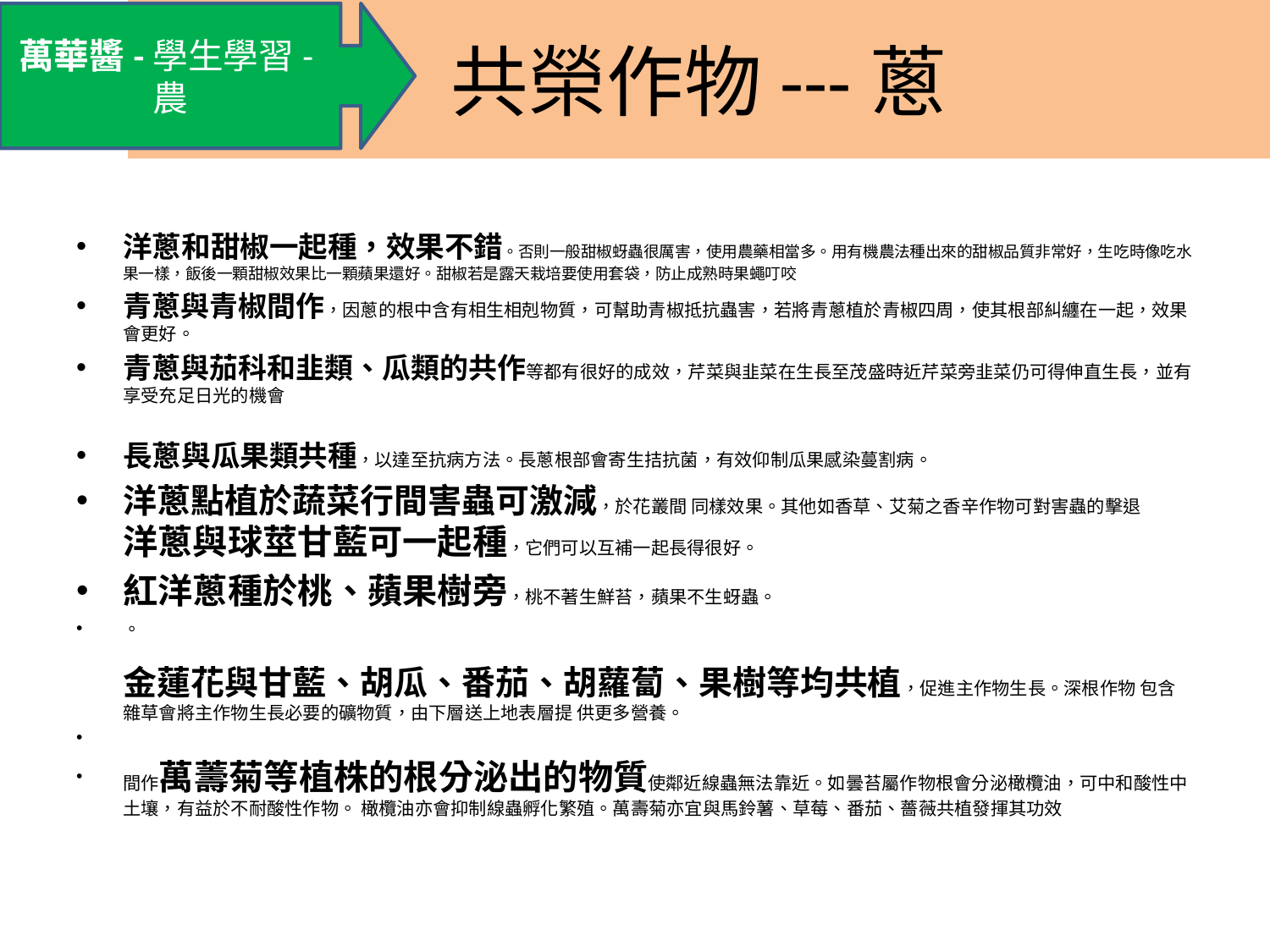

共榮作物---蔥
萬華醬-學生學習-農
洋蔥和甜椒一起種，效果不錯。否則一般甜椒蚜蟲很厲害，使用農藥相當多。用有機農法種出來的甜椒品質非常好，生吃時像吃水果一樣，飯後一顆甜椒效果比一顆蘋果還好。甜椒若是露天栽培要使用套袋，防止成熟時果蠅叮咬
青蔥與青椒間作，因蔥的根中含有相生相剋物質，可幫助青椒抵抗蟲害，若將青蔥植於青椒四周，使其根部糾纏在一起，效果會更好。
青蔥與茄科和韭類、瓜類的共作等都有很好的成效，芹菜與韭菜在生長至茂盛時近芹菜旁韭菜仍可得伸直生長，並有享受充足日光的機會

長蔥與瓜果類共種，以達至抗病方法。長蔥根部會寄生拮抗菌，有效仰制瓜果感染蔓割病。
洋蔥點植於蔬菜行間害蟲可激減，於花叢間 同樣效果。其他如香草、艾菊之香辛作物可對害蟲的擊退
洋蔥與球莖甘藍可一起種，它們可以互補一起長得很好。
紅洋蔥種於桃、蘋果樹旁，桃不著生鮮苔，蘋果不生蚜蟲。
。
金蓮花與甘藍、胡瓜、番茄、胡蘿蔔、果樹等均共植，促進主作物生長。深根作物 包含雜草會將主作物生長必要的礦物質，由下層送上地表層提 供更多營養。

間作萬薵菊等植株的根分泌出的物質使鄰近線蟲無法靠近。如曇苔屬作物根會分泌橄欖油，可中和酸性中土壤，有益於不耐酸性作物。 橄欖油亦會抑制線蟲孵化繁殖。萬壽菊亦宜與馬鈴薯、草莓、番茄、薔薇共植發揮其功效